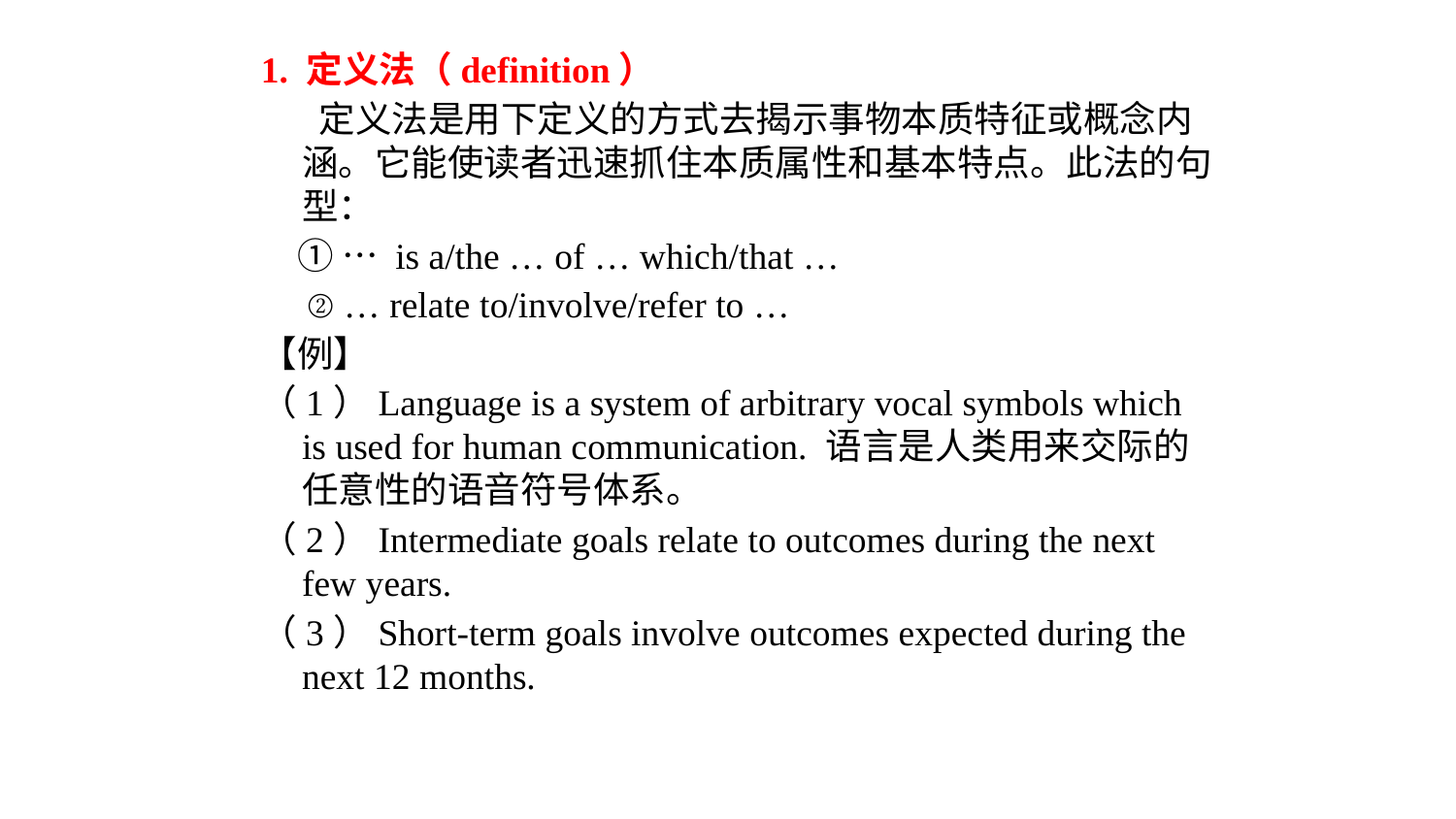

1. 定义法（definition）
      定义法是用下定义的方式去揭示事物本质特征或概念内涵。它能使读者迅速抓住本质属性和基本特点。此法的句型：
　① … is a/the … of … which/that …
     ② … relate to/involve/refer to …
【例】
（1）Language is a system of arbitrary vocal symbols which is used for human communication. 语言是人类用来交际的任意性的语音符号体系。
（2）Intermediate goals relate to outcomes during the next few years.
（3）Short-term goals involve outcomes expected during the next 12 months.